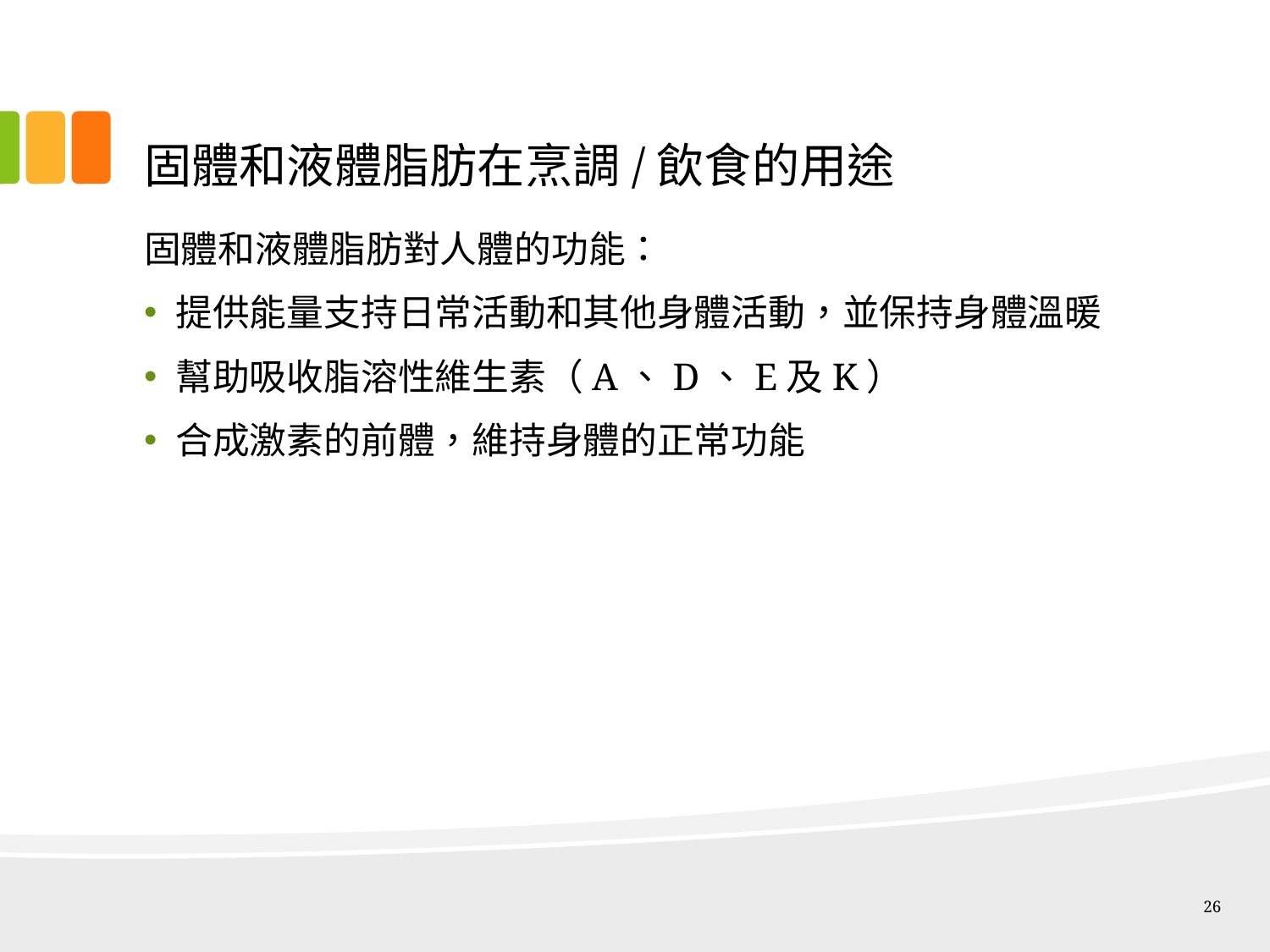

# 固體和液體脂肪在烹調/飲食的用途
固體和液體脂肪對人體的功能：
提供能量支持日常活動和其他身體活動，並保持身體溫暖
幫助吸收脂溶性維生素（A、D、E及K）
合成激素的前體，維持身體的正常功能
26